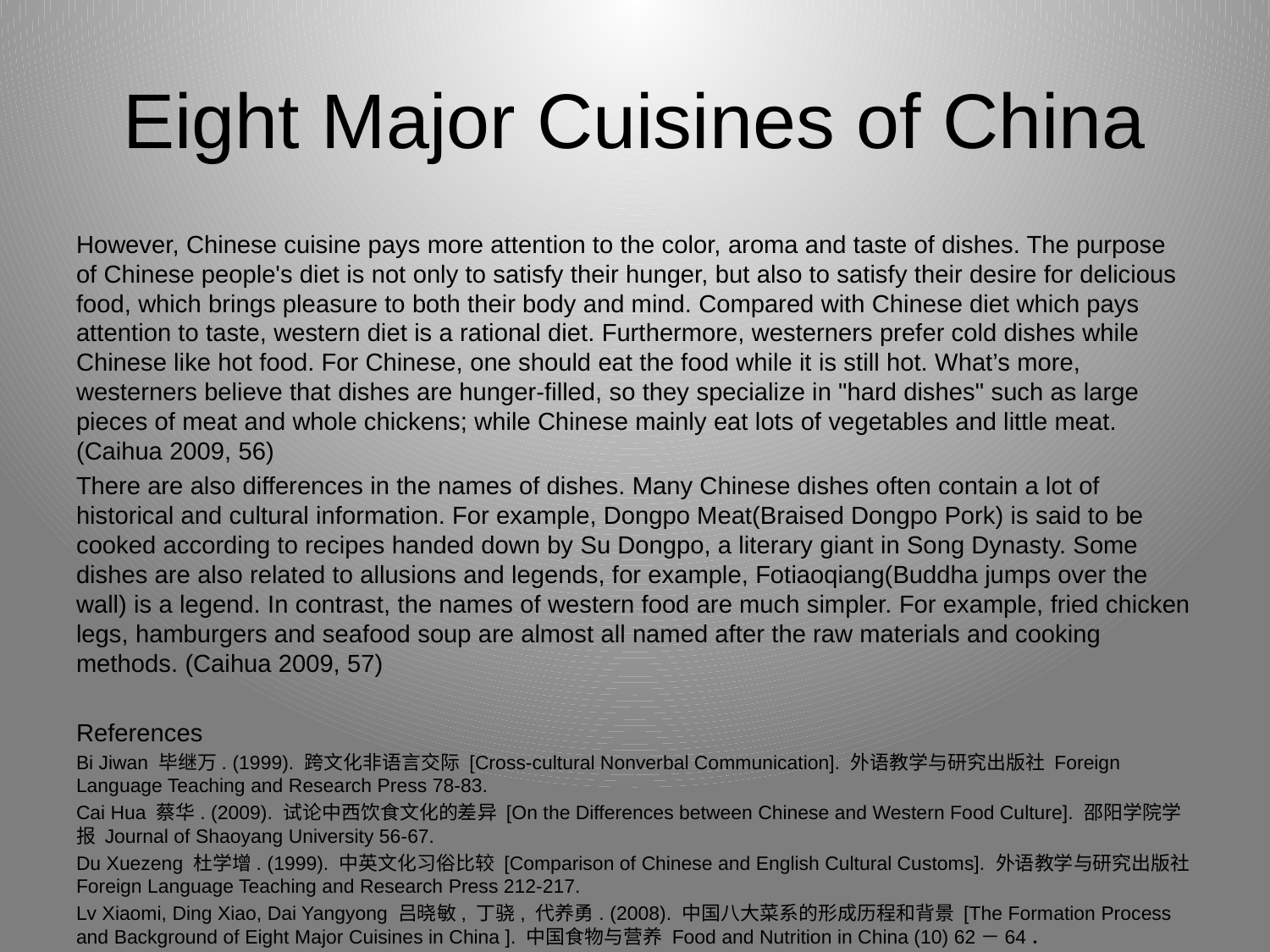

# Eight Major Cuisines of China
However, Chinese cuisine pays more attention to the color, aroma and taste of dishes. The purpose of Chinese people's diet is not only to satisfy their hunger, but also to satisfy their desire for delicious food, which brings pleasure to both their body and mind. Compared with Chinese diet which pays attention to taste, western diet is a rational diet. Furthermore, westerners prefer cold dishes while Chinese like hot food. For Chinese, one should eat the food while it is still hot. What’s more, westerners believe that dishes are hunger-filled, so they specialize in "hard dishes" such as large pieces of meat and whole chickens; while Chinese mainly eat lots of vegetables and little meat. (Caihua 2009, 56)
There are also differences in the names of dishes. Many Chinese dishes often contain a lot of historical and cultural information. For example, Dongpo Meat(Braised Dongpo Pork) is said to be cooked according to recipes handed down by Su Dongpo, a literary giant in Song Dynasty. Some dishes are also related to allusions and legends, for example, Fotiaoqiang(Buddha jumps over the wall) is a legend. In contrast, the names of western food are much simpler. For example, fried chicken legs, hamburgers and seafood soup are almost all named after the raw materials and cooking methods. (Caihua 2009, 57)

References
Bi Jiwan 毕继万. (1999). 跨文化非语言交际 [Cross-cultural Nonverbal Communication]. 外语教学与研究出版社 Foreign Language Teaching and Research Press 78-83.
Cai Hua 蔡华. (2009). 试论中西饮食文化的差异 [On the Differences between Chinese and Western Food Culture]. 邵阳学院学报 Journal of Shaoyang University 56-67.
Du Xuezeng 杜学增. (1999). 中英文化习俗比较 [Comparison of Chinese and English Cultural Customs]. 外语教学与研究出版社 Foreign Language Teaching and Research Press 212-217.
Lv Xiaomi, Ding Xiao, Dai Yangyong 吕晓敏, 丁骁, 代养勇. (2008). 中国八大菜系的形成历程和背景 [The Formation Process and Background of Eight Major Cuisines in China ]. 中国食物与营养 Food and Nutrition in China (10) 62－64．
Shi Hongmei 史红梅. (2009). 地理教学中我国地域饮食文化差异研究 [Study on the Differences of Regional Diet Culture in Geography Teaching in China]. 河北师范大学 Hebei Normal University 34-68.